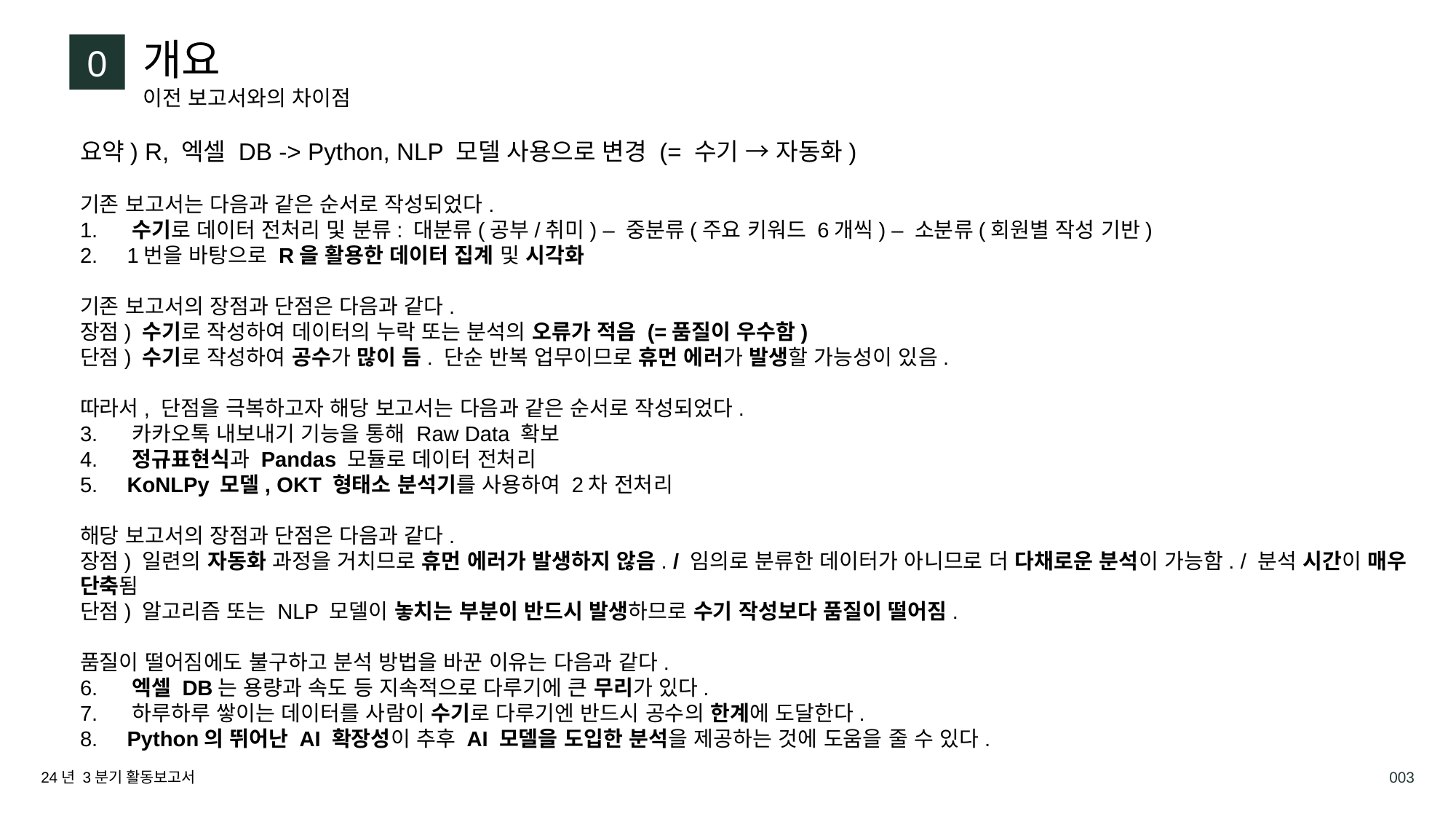

개요
0
이전 보고서와의 차이점
요약) R, 엑셀 DB -> Python, NLP 모델 사용으로 변경 (= 수기 → 자동화)

기존 보고서는 다음과 같은 순서로 작성되었다.
 수기로 데이터 전처리 및 분류: 대분류(공부/취미) – 중분류(주요 키워드 6개씩) – 소분류(회원별 작성 기반)
 1번을 바탕으로 R을 활용한 데이터 집계 및 시각화

기존 보고서의 장점과 단점은 다음과 같다.
장점) 수기로 작성하여 데이터의 누락 또는 분석의 오류가 적음 (=품질이 우수함)
단점) 수기로 작성하여 공수가 많이 듬. 단순 반복 업무이므로 휴먼 에러가 발생할 가능성이 있음.

따라서, 단점을 극복하고자 해당 보고서는 다음과 같은 순서로 작성되었다.
 카카오톡 내보내기 기능을 통해 Raw Data 확보
 정규표현식과 Pandas 모듈로 데이터 전처리
 KoNLPy 모델, OKT 형태소 분석기를 사용하여 2차 전처리

해당 보고서의 장점과 단점은 다음과 같다.
장점) 일련의 자동화 과정을 거치므로 휴먼 에러가 발생하지 않음. / 임의로 분류한 데이터가 아니므로 더 다채로운 분석이 가능함. / 분석 시간이 매우 단축됨
단점) 알고리즘 또는 NLP 모델이 놓치는 부분이 반드시 발생하므로 수기 작성보다 품질이 떨어짐.

품질이 떨어짐에도 불구하고 분석 방법을 바꾼 이유는 다음과 같다.
 엑셀 DB는 용량과 속도 등 지속적으로 다루기에 큰 무리가 있다.
 하루하루 쌓이는 데이터를 사람이 수기로 다루기엔 반드시 공수의 한계에 도달한다.
 Python의 뛰어난 AI 확장성이 추후 AI 모델을 도입한 분석을 제공하는 것에 도움을 줄 수 있다.
24년 3분기 활동보고서
003